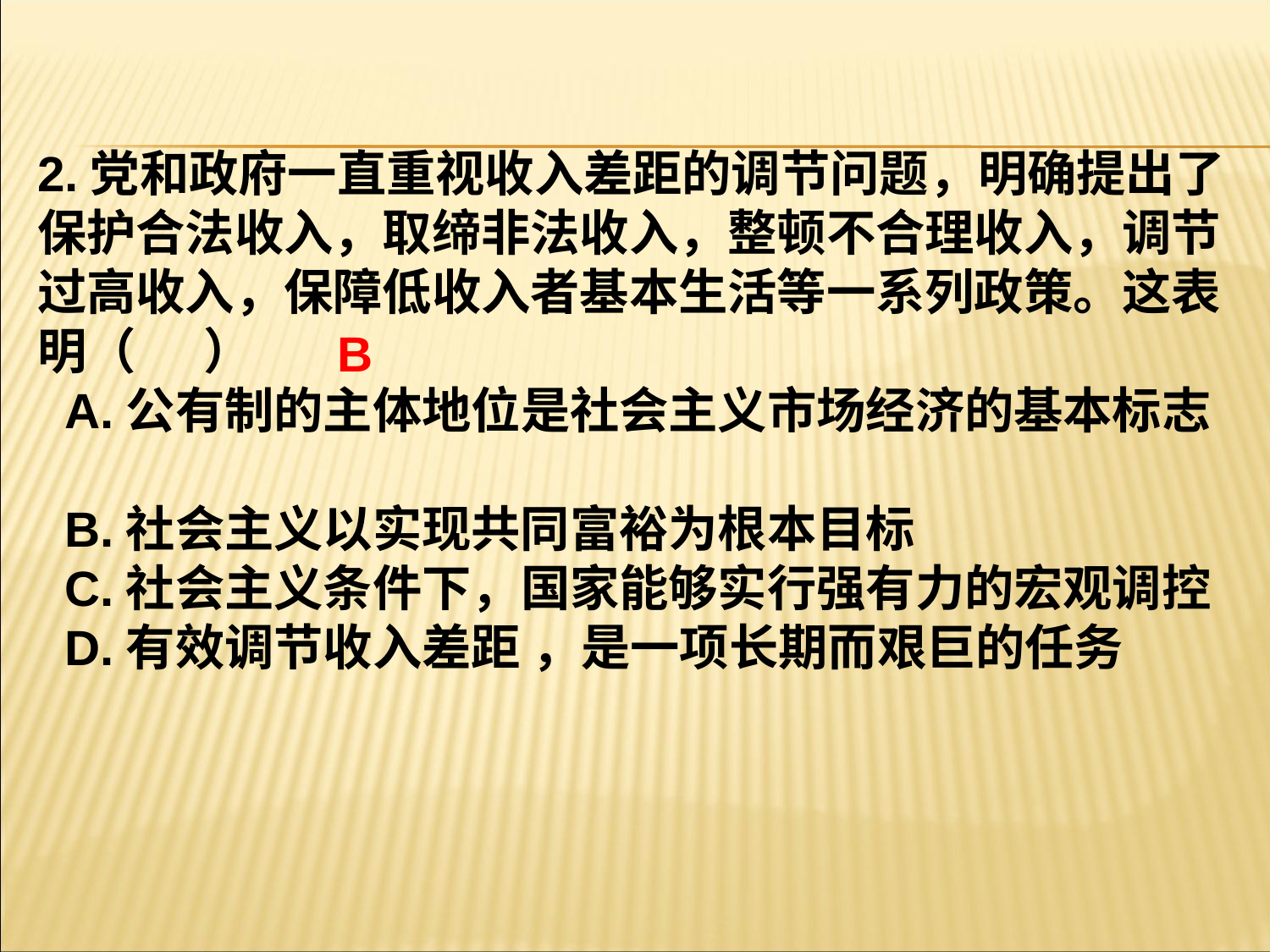

2.党和政府一直重视收入差距的调节问题，明确提出了保护合法收入，取缔非法收入，整顿不合理收入，调节过高收入，保障低收入者基本生活等一系列政策。这表明（      ）
  A.公有制的主体地位是社会主义市场经济的基本标志
  B.社会主义以实现共同富裕为根本目标
  C.社会主义条件下，国家能够实行强有力的宏观调控
  D.有效调节收入差距 ，是一项长期而艰巨的任务

B